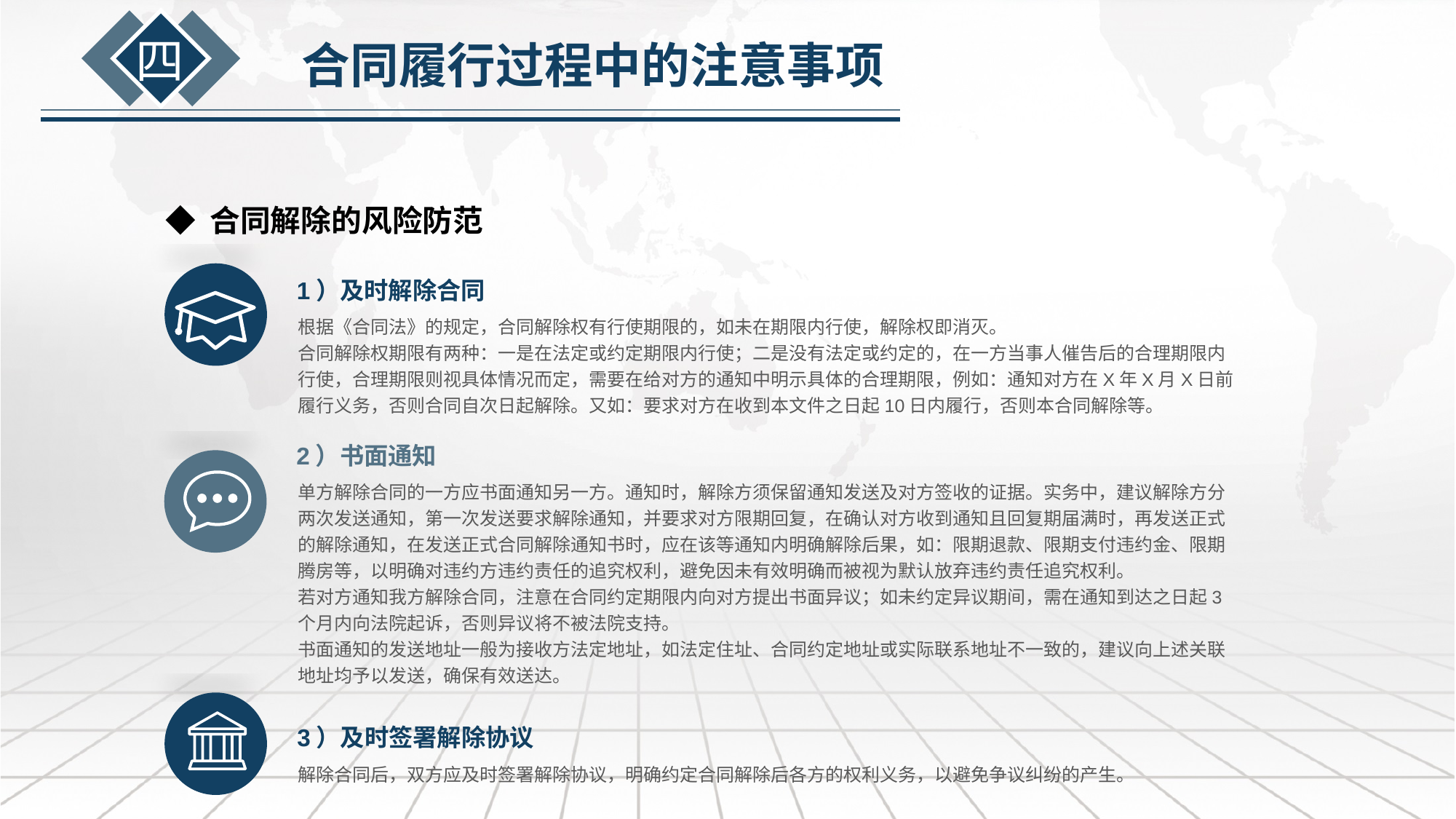

四
合同履行过程中的注意事项
◆ 合同解除的风险防范

1）及时解除合同

根据《合同法》的规定，合同解除权有行使期限的，如未在期限内行使，解除权即消灭。
合同解除权期限有两种：一是在法定或约定期限内行使；二是没有法定或约定的，在一方当事人催告后的合理期限内行使，合理期限则视具体情况而定，需要在给对方的通知中明示具体的合理期限，例如：通知对方在X年X月X日前履行义务，否则合同自次日起解除。又如：要求对方在收到本文件之日起10日内履行，否则本合同解除等。
2）书面通知

单方解除合同的一方应书面通知另一方。通知时，解除方须保留通知发送及对方签收的证据。实务中，建议解除方分两次发送通知，第一次发送要求解除通知，并要求对方限期回复，在确认对方收到通知且回复期届满时，再发送正式的解除通知，在发送正式合同解除通知书时，应在该等通知内明确解除后果，如：限期退款、限期支付违约金、限期腾房等，以明确对违约方违约责任的追究权利，避免因未有效明确而被视为默认放弃违约责任追究权利。
若对方通知我方解除合同，注意在合同约定期限内向对方提出书面异议；如未约定异议期间，需在通知到达之日起3个月内向法院起诉，否则异议将不被法院支持。
书面通知的发送地址一般为接收方法定地址，如法定住址、合同约定地址或实际联系地址不一致的，建议向上述关联地址均予以发送，确保有效送达。

3）及时签署解除协议
解除合同后，双方应及时签署解除协议，明确约定合同解除后各方的权利义务，以避免争议纠纷的产生。